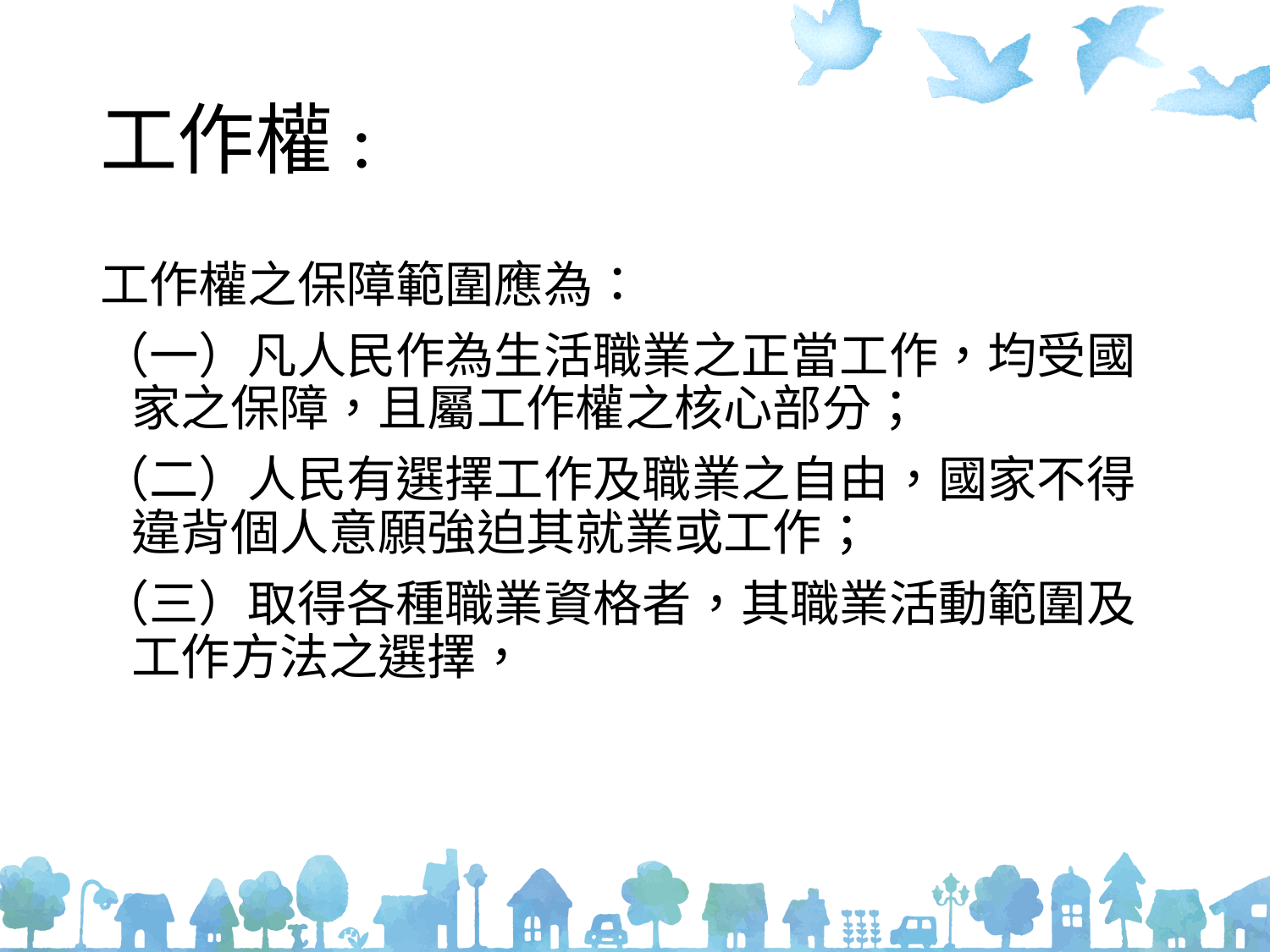

# 工作權:
工作權之保障範圍應為：
（一）凡人民作為生活職業之正當工作，均受國家之保障，且屬工作權之核心部分；
（二）人民有選擇工作及職業之自由，國家不得違背個人意願強迫其就業或工作；
（三）取得各種職業資格者，其職業活動範圍及工作方法之選擇，